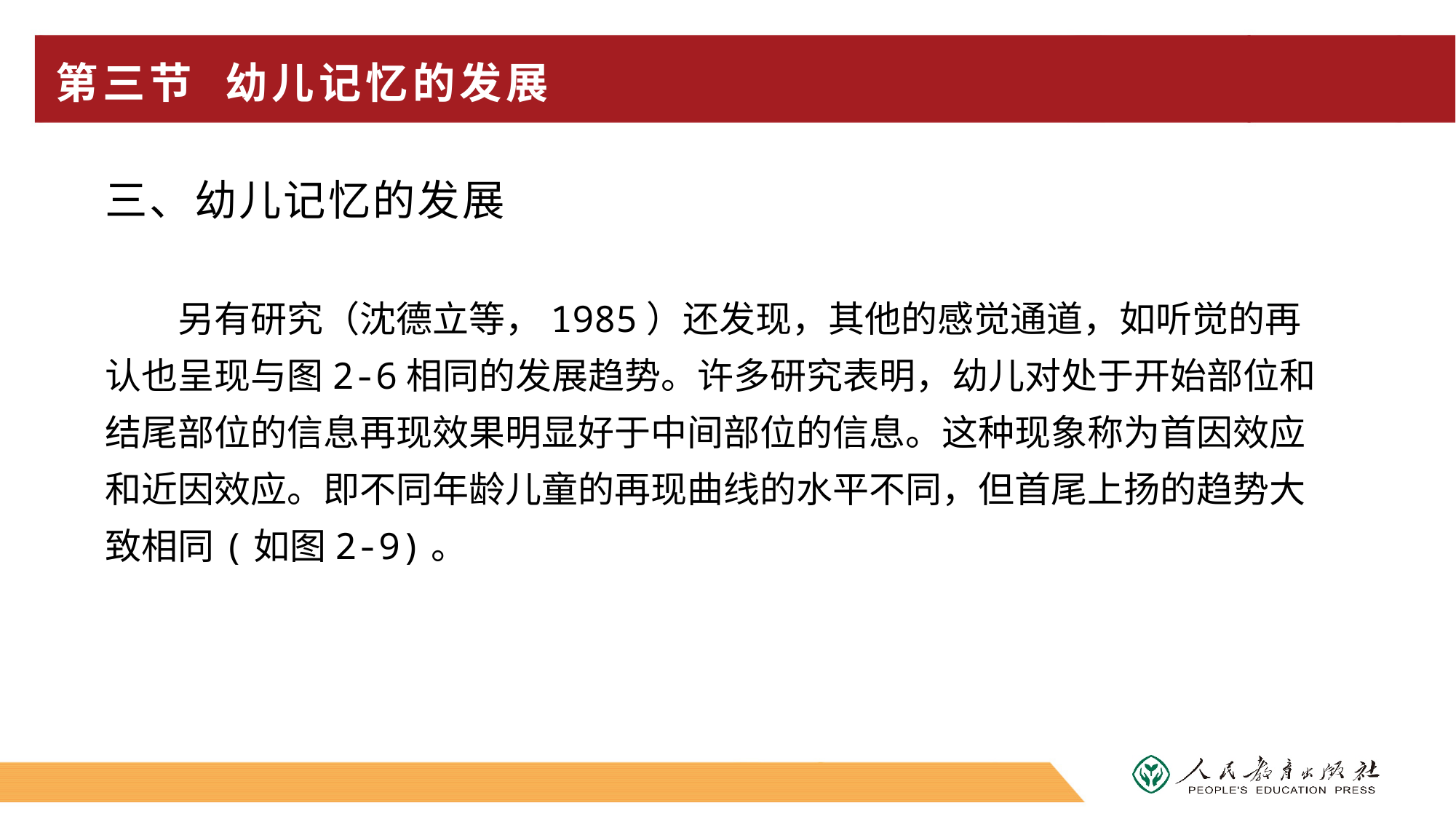

# 第三节  幼儿记忆的发展
三、幼儿记忆的发展
另有研究（沈德立等，1985）还发现，其他的感觉通道，如听觉的再认也呈现与图2-6相同的发展趋势。许多研究表明，幼儿对处于开始部位和结尾部位的信息再现效果明显好于中间部位的信息。这种现象称为首因效应和近因效应。即不同年龄儿童的再现曲线的水平不同，但首尾上扬的趋势大致相同(如图2-9)。